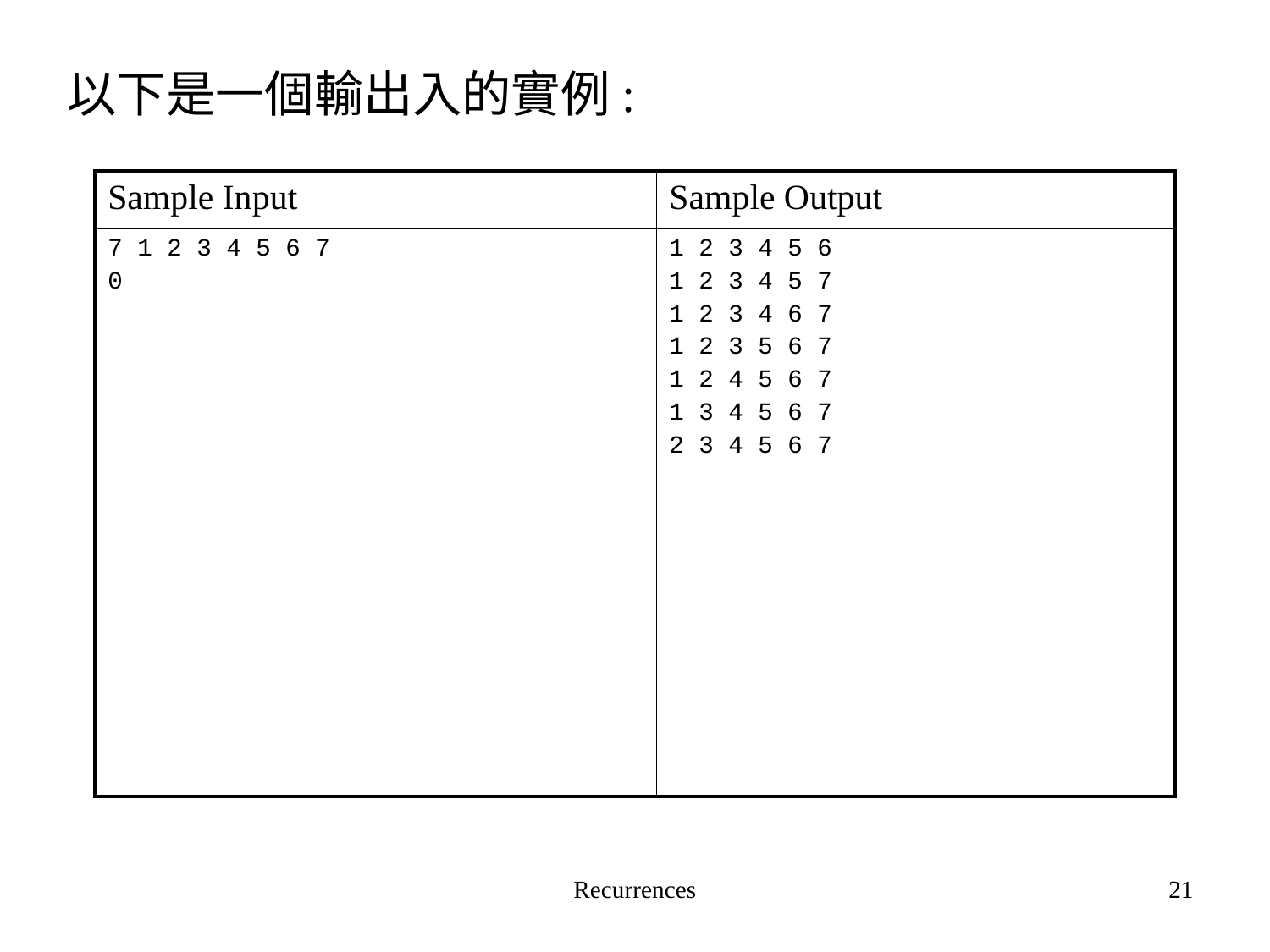

以下是一個輸出入的實例:
| Sample Input | Sample Output |
| --- | --- |
| 7 1 2 3 4 5 6 7 0 | 1 2 3 4 5 6 1 2 3 4 5 7 1 2 3 4 6 7 1 2 3 5 6 7 1 2 4 5 6 7 1 3 4 5 6 7 2 3 4 5 6 7 |
Recurrences
21